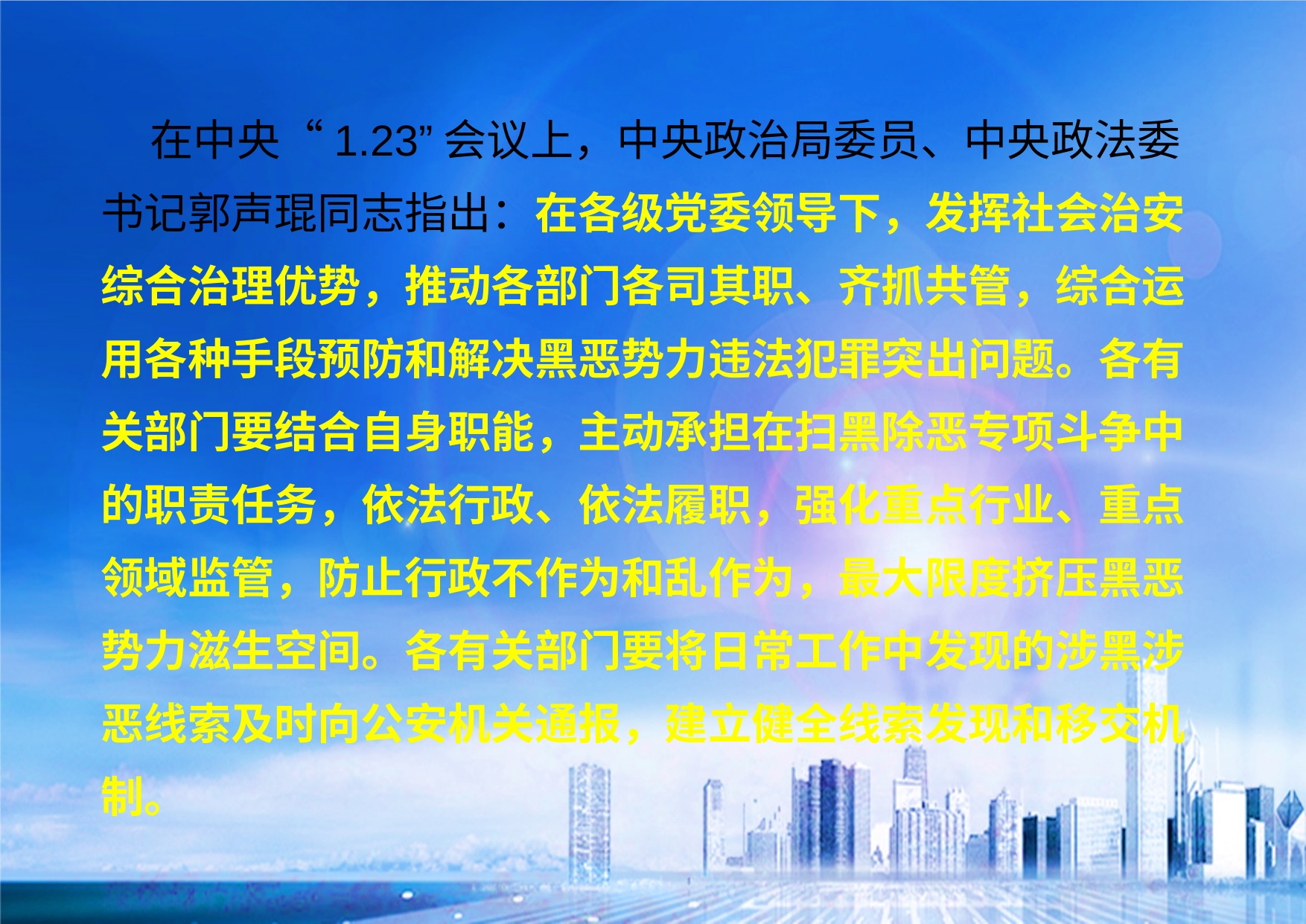

# 在中央“1.23”会议上，中央政治局委员、中央政法委书记郭声琨同志指出：在各级党委领导下，发挥社会治安综合治理优势，推动各部门各司其职、齐抓共管，综合运用各种手段预防和解决黑恶势力违法犯罪突出问题。各有关部门要结合自身职能，主动承担在扫黑除恶专项斗争中的职责任务，依法行政、依法履职，强化重点行业、重点领域监管，防止行政不作为和乱作为，最大限度挤压黑恶势力滋生空间。各有关部门要将日常工作中发现的涉黑涉恶线索及时向公安机关通报，建立健全线索发现和移交机制。